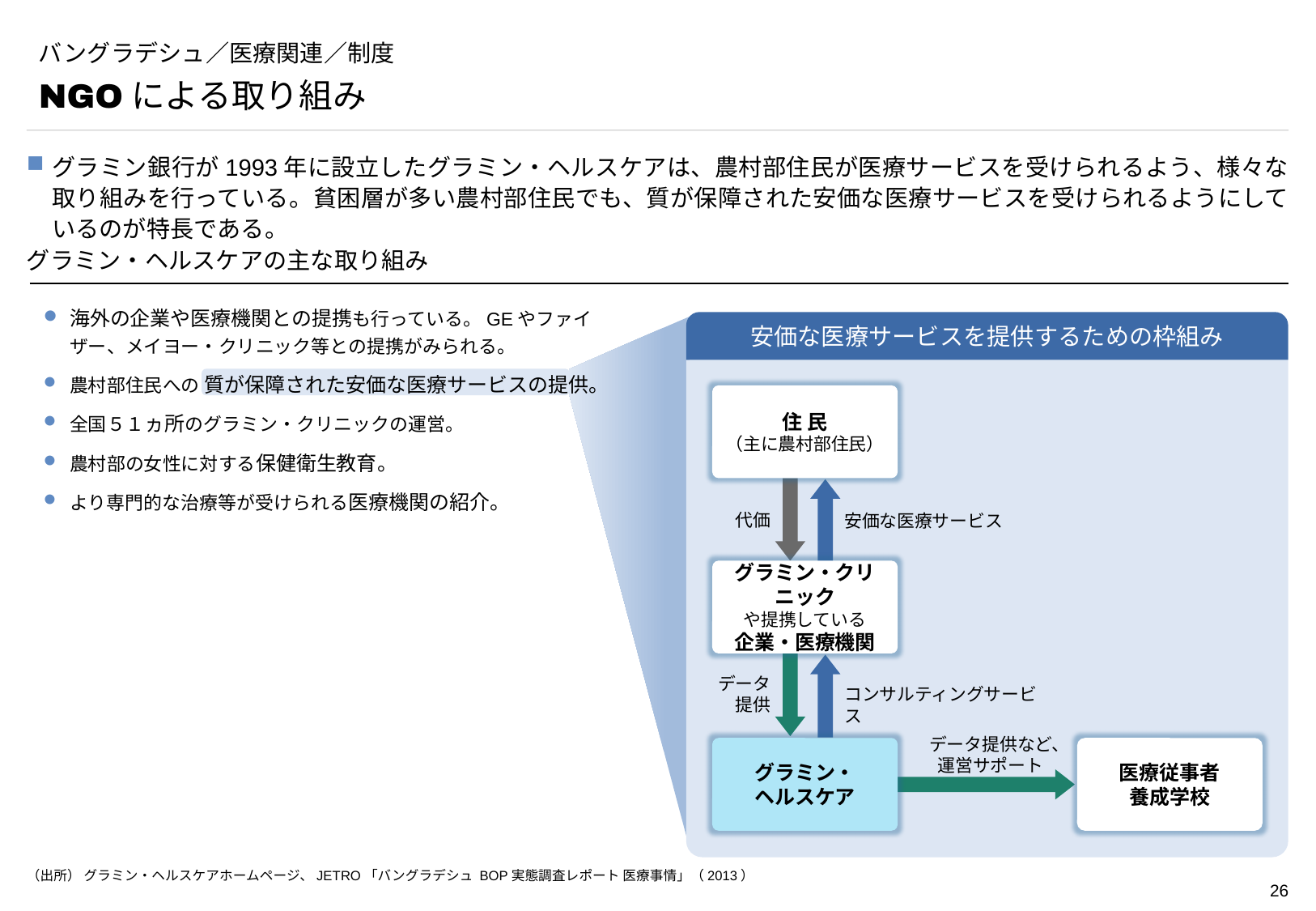

# バングラデシュ／医療関連／制度
NGOによる取り組み
グラミン銀行が1993年に設立したグラミン・ヘルスケアは、農村部住民が医療サービスを受けられるよう、様々な取り組みを行っている。貧困層が多い農村部住民でも、質が保障された安価な医療サービスを受けられるようにしているのが特長である。
グラミン・ヘルスケアの主な取り組み
海外の企業や医療機関との提携も行っている。GEやファイザー、メイヨー・クリニック等との提携がみられる。
農村部住民への 質が保障された安価な医療サービスの提供。
全国５１ヵ所のグラミン・クリニックの運営。
農村部の女性に対する保健衛生教育。
より専門的な治療等が受けられる医療機関の紹介。
安価な医療サービスを提供するための枠組み

住 民
（主に農村部住民）

代価
安価な医療サービス
グラミン・クリニック
や提携している
企業・医療機関

データ
提供
コンサルティングサービス

データ提供など、
運営サポート
グラミン・
ヘルスケア
医療従事者
養成学校
（出所） グラミン・ヘルスケアホームページ、JETRO「バングラデシュ BOP実態調査レポート 医療事情」（2013）